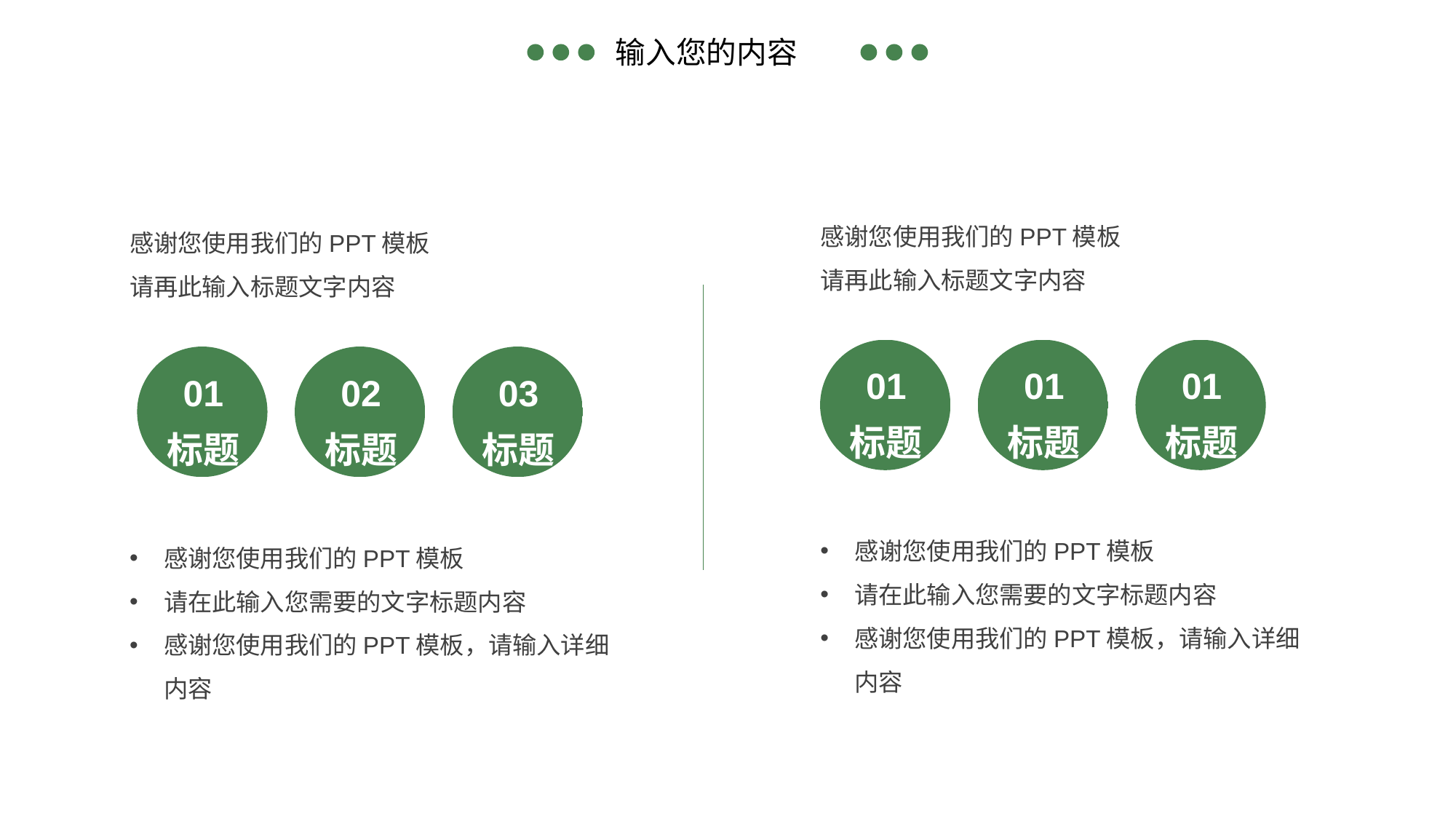

感谢您使用我们的PPT模板
请再此输入标题文字内容

01
标题
01
标题
01
标题
感谢您使用我们的PPT模板
请在此输入您需要的文字标题内容
感谢您使用我们的PPT模板，请输入详细内容
感谢您使用我们的PPT模板
请再此输入标题文字内容

01
标题
02
标题
03
标题
感谢您使用我们的PPT模板
请在此输入您需要的文字标题内容
感谢您使用我们的PPT模板，请输入详细内容